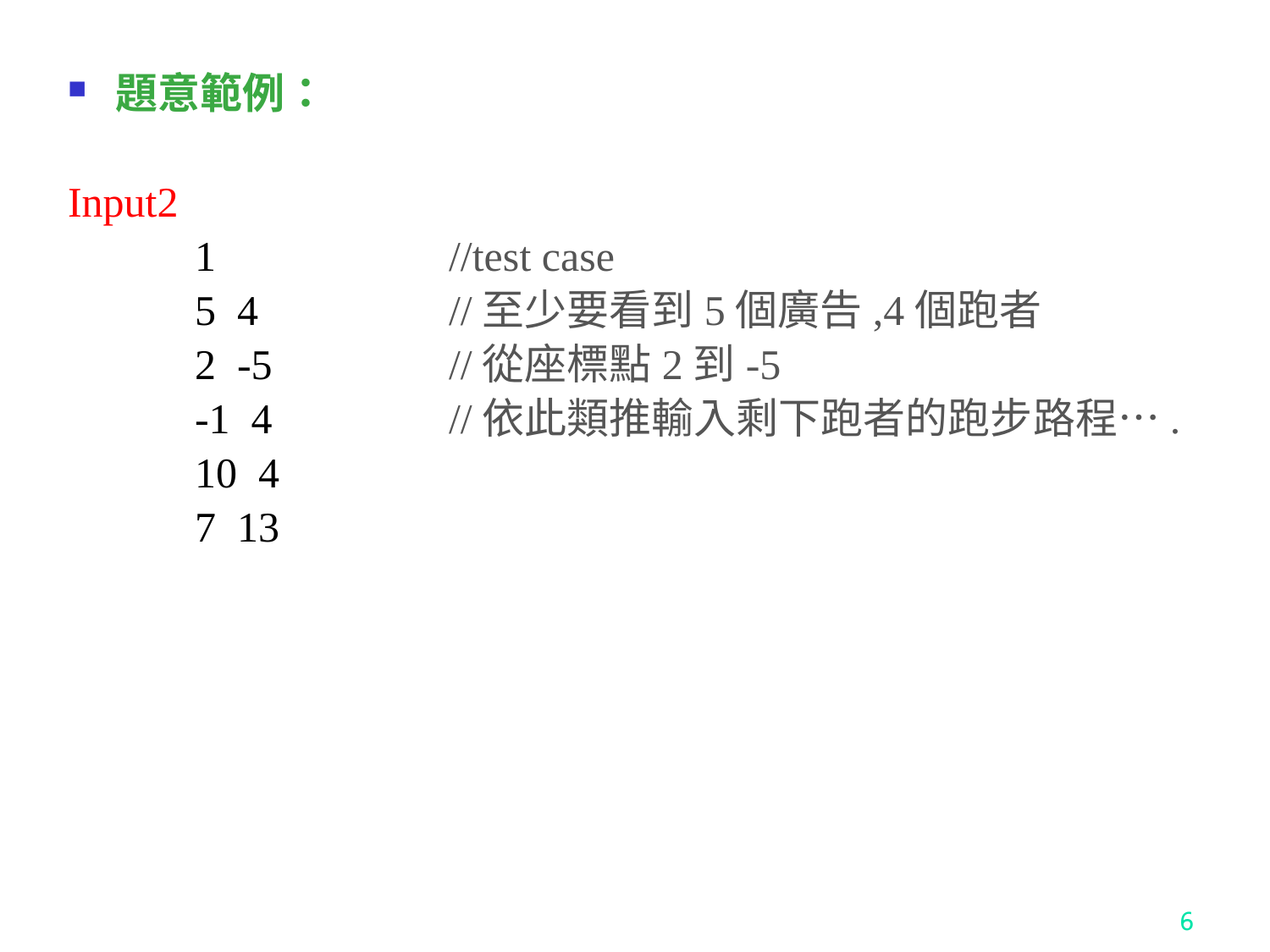

題意範例：

Input2
	1		//test case
	5  4		//至少要看到5個廣告,4個跑者
	2  -5		//從座標點2到-5
	-1  4		//依此類推輸入剩下跑者的跑步路程….
	10  4
	7  13

6